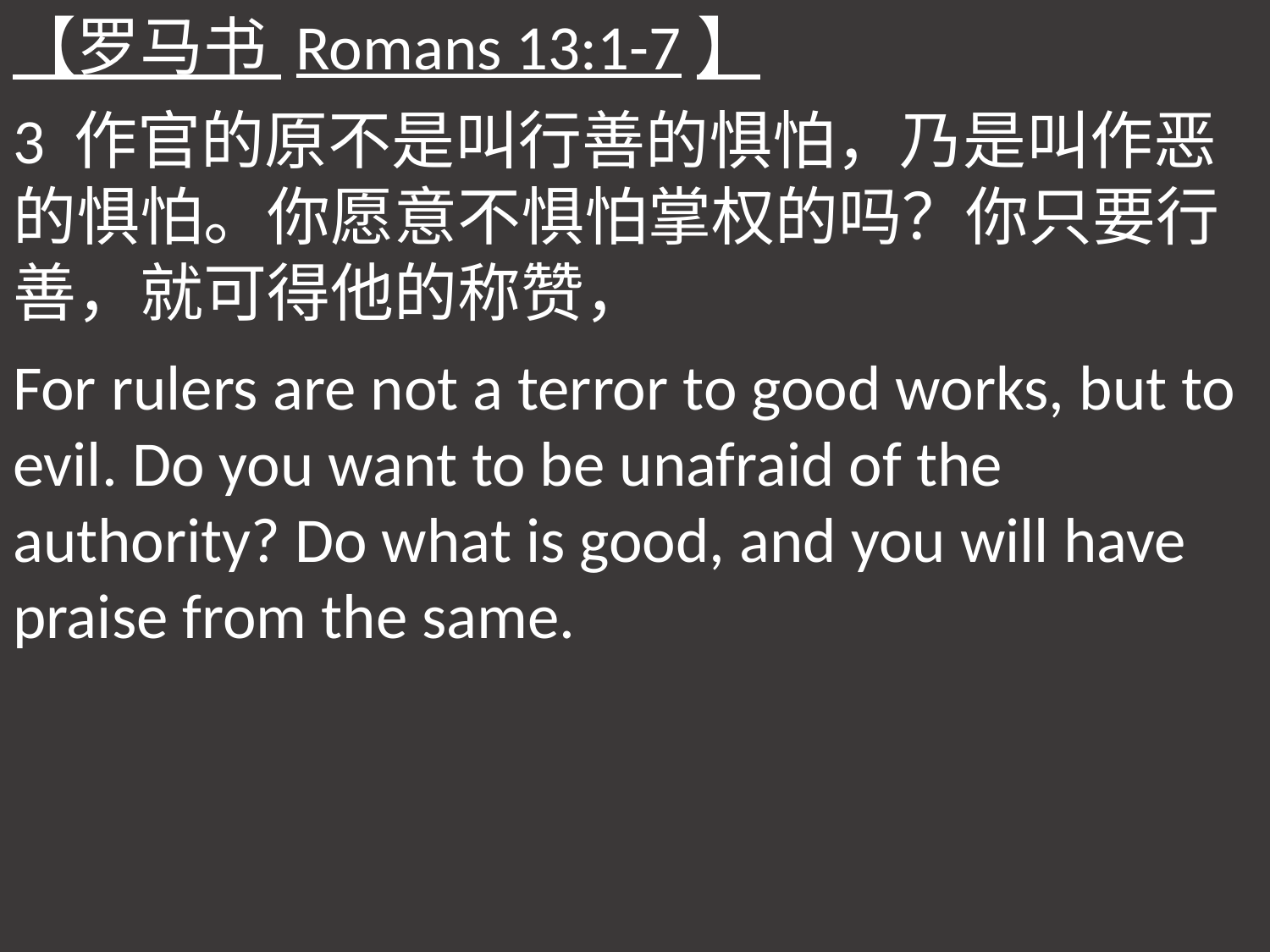

【罗马书 Romans 13:1-7】
3 作官的原不是叫行善的惧怕，乃是叫作恶的惧怕。你愿意不惧怕掌权的吗？你只要行善，就可得他的称赞，
For rulers are not a terror to good works, but to evil. Do you want to be unafraid of the authority? Do what is good, and you will have praise from the same.